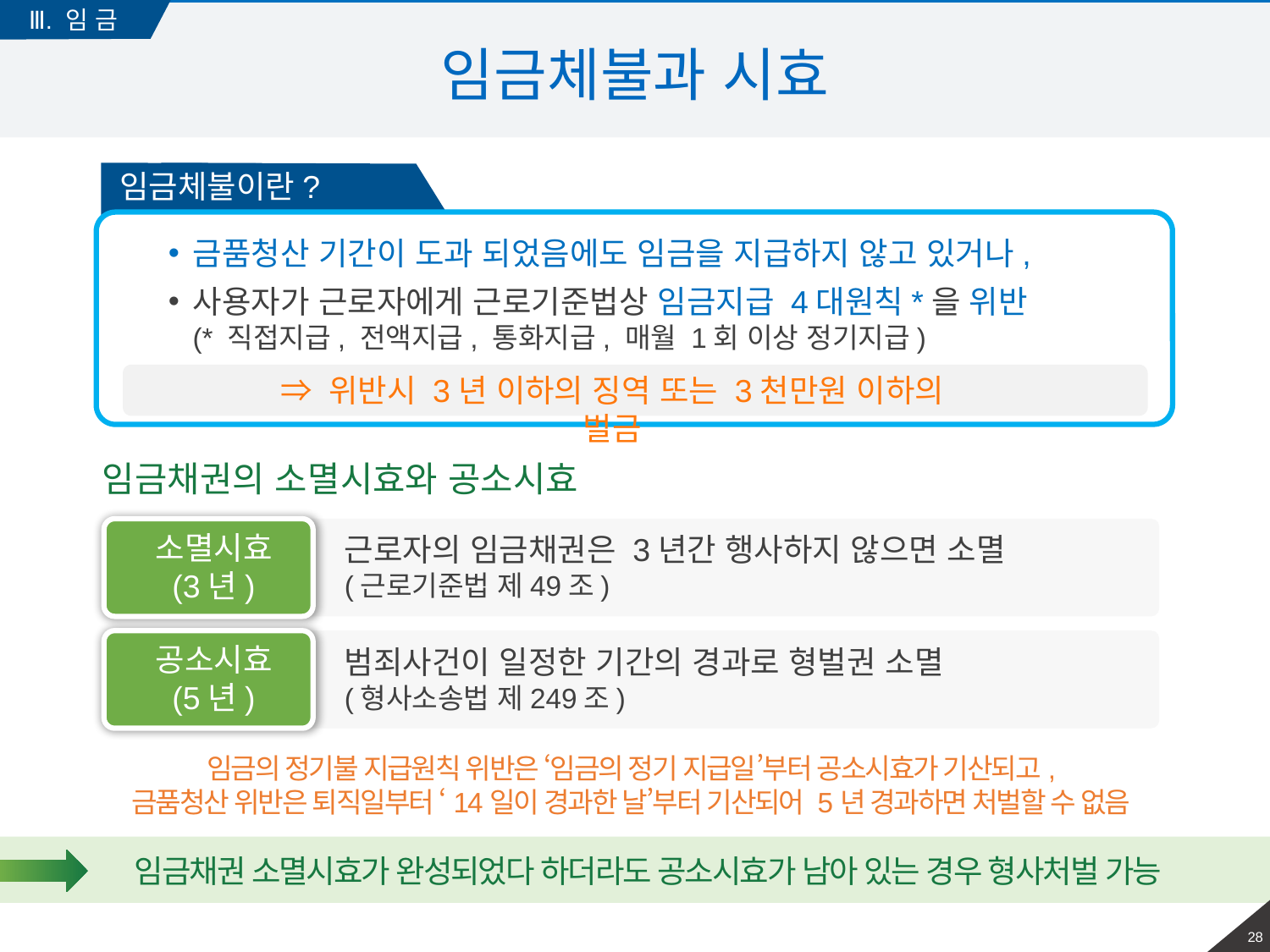

Ⅲ. 임 금

# 임금체불과 시효
임금체불이란?

ㅊ
금품청산 기간이 도과 되었음에도 임금을 지급하지 않고 있거나,
사용자가 근로자에게 근로기준법상 임금지급 4대원칙*을 위반
(* 직접지급, 전액지급, 통화지급, 매월 1회 이상 정기지급)

⇒ 위반시 3년 이하의 징역 또는 3천만원 이하의 벌금
임금채권의 소멸시효와 공소시효

소멸시효
(3년)
근로자의 임금채권은 3년간 행사하지 않으면 소멸
(근로기준법 제49조)

공소시효
(5년)
범죄사건이 일정한 기간의 경과로 형벌권 소멸
(형사소송법 제249조)
임금의 정기불 지급원칙 위반은 ‘임금의 정기 지급일’부터 공소시효가 기산되고,
금품청산 위반은 퇴직일부터 ‘14일이 경과한 날’부터 기산되어 5년 경과하면 처벌할 수 없음

임금채권 소멸시효가 완성되었다 하더라도 공소시효가 남아 있는 경우 형사처벌 가능

28